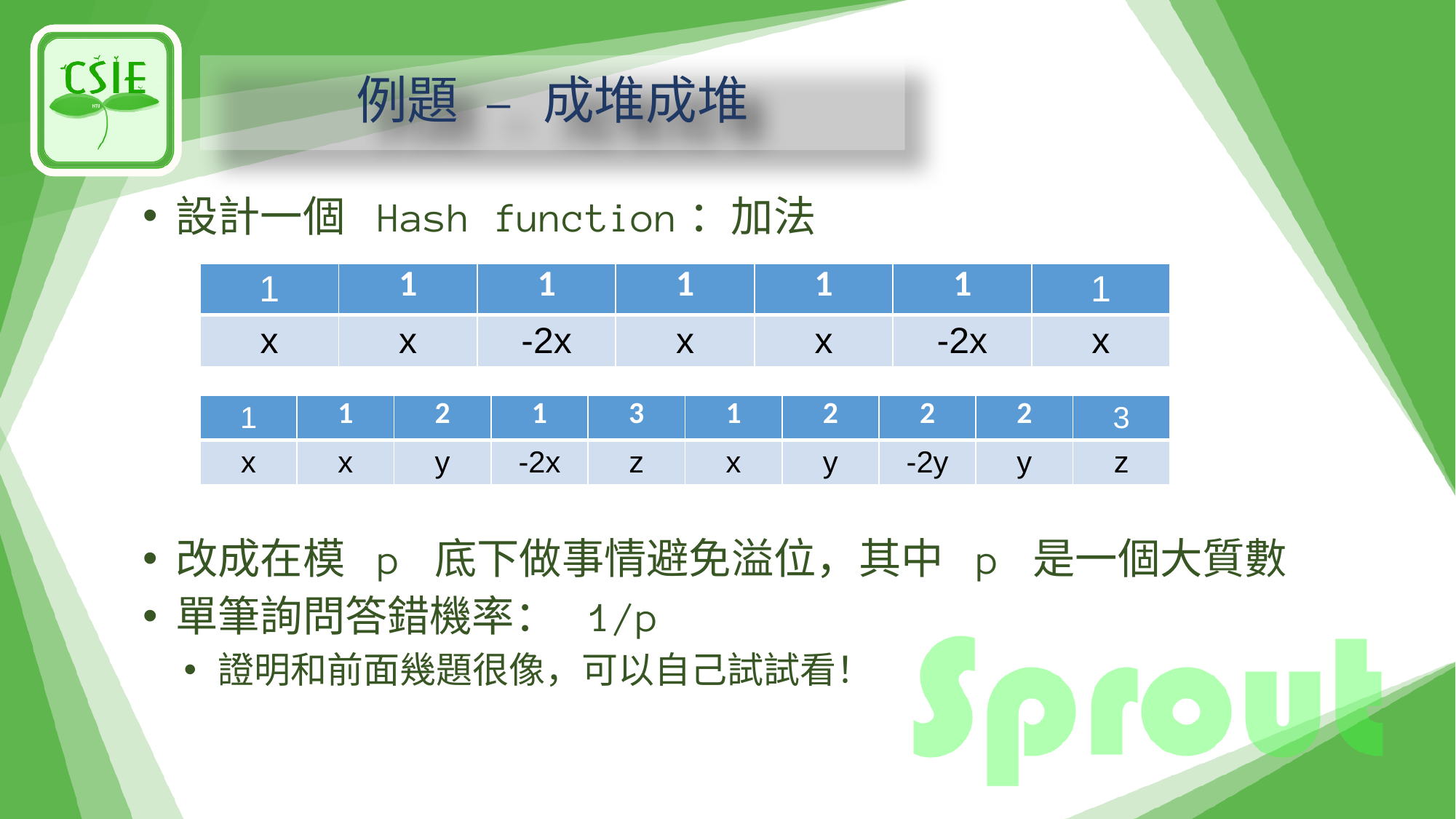

# 例題 – 成堆成堆
設計一個 Hash function：加法

改成在模 p 底下做事情避免溢位，其中 p 是一個大質數
單筆詢問答錯機率： 1/p
證明和前面幾題很像，可以自己試試看！

| 1 | 1 | 1 | 1 | 1 | 1 | 1 |
| --- | --- | --- | --- | --- | --- | --- |
| x | x | -2x | x | x | -2x | x |
| 1 | 1 | 2 | 1 | 3 | 1 | 2 | 2 | 2 | 3 |
| --- | --- | --- | --- | --- | --- | --- | --- | --- | --- |
| x | x | y | -2x | z | x | y | -2y | y | z |